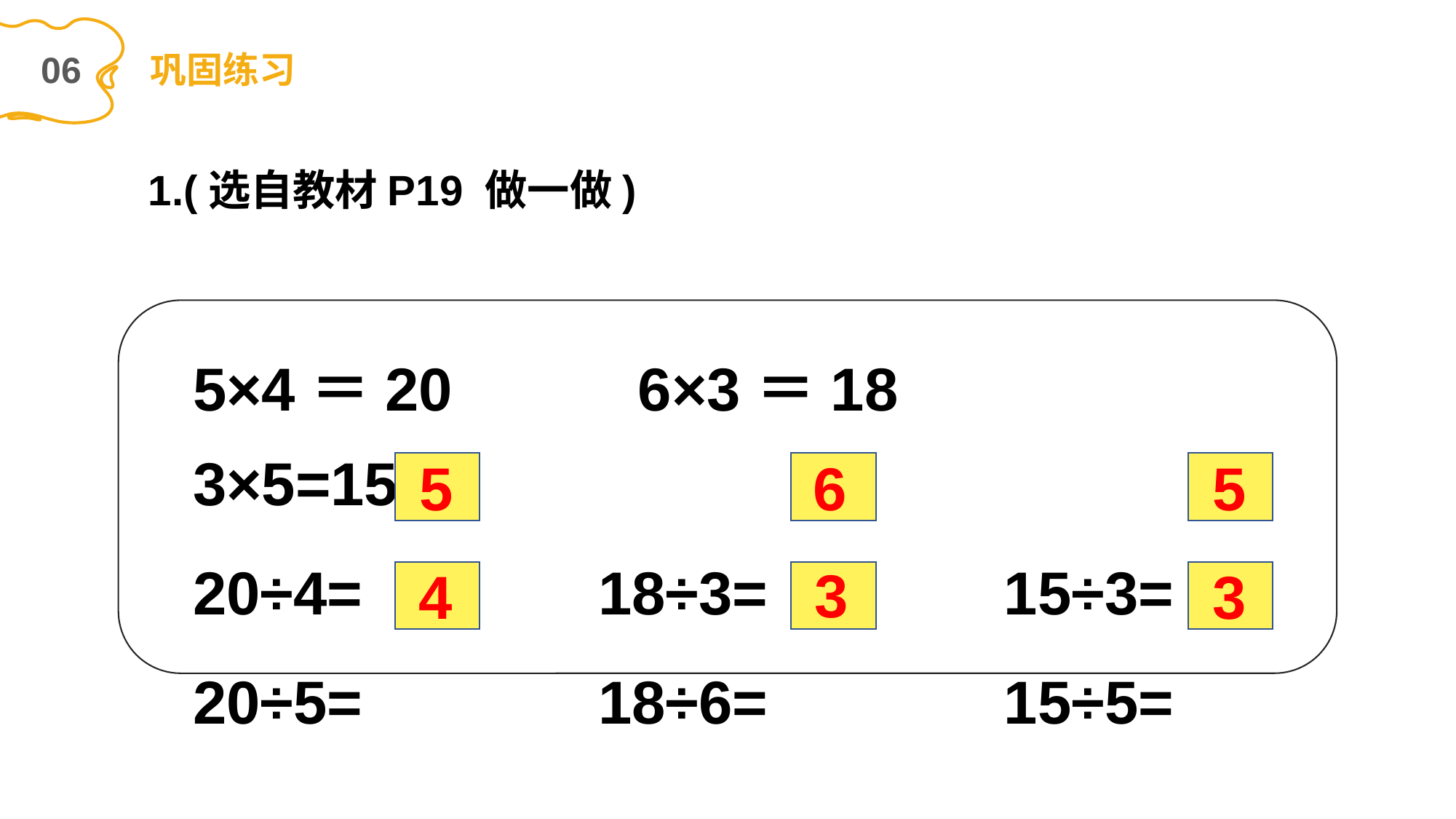

06
巩固练习
1.(选自教材P19 做一做)

5×4＝20           6×3＝18          3×5=15
20÷4=              18÷3=              15÷3=
20÷5=              18÷6=              15÷5=

5
6
5
3
4
3